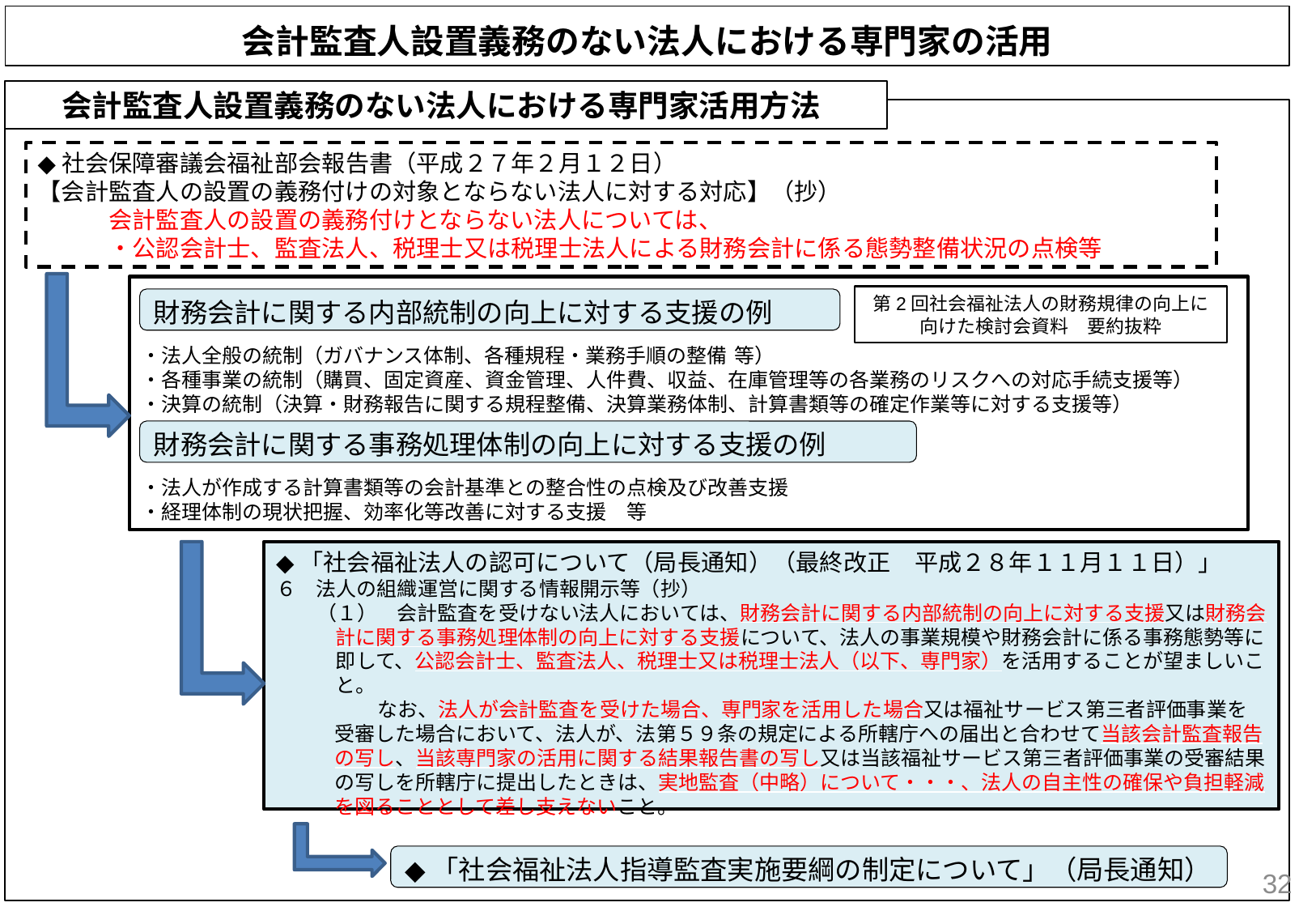

会計監査人設置義務のない法人における専門家の活用
会計監査人設置義務のない法人における専門家活用方法

◆社会保障審議会福祉部会報告書（平成２７年２月１２日）
【会計監査人の設置の義務付けの対象とならない法人に対する対応】（抄）
　　　会計監査人の設置の義務付けとならない法人については、
　　　・公認会計士、監査法人、税理士又は税理士法人による財務会計に係る態勢整備状況の点検等

第2回社会福祉法人の財務規律の向上に向けた検討会資料　要約抜粋
財務会計に関する内部統制の向上に対する支援の例

・法人全般の統制（ガバナンス体制、各種規程・業務手順の整備 等）
・各種事業の統制（購買、固定資産、資金管理、人件費、収益、在庫管理等の各業務のリスクへの対応手続支援等）
・決算の統制（決算・財務報告に関する規程整備、決算業務体制、計算書類等の確定作業等に対する支援等）
財務会計に関する事務処理体制の向上に対する支援の例
・法人が作成する計算書類等の会計基準との整合性の点検及び改善支援
・経理体制の現状把握、効率化等改善に対する支援　等
◆「社会福祉法人の認可について（局長通知）（最終改正　平成２８年１１月１１日）」
６　法人の組織運営に関する情報開示等（抄）
　　（１）　会計監査を受けない法人においては、財務会計に関する内部統制の向上に対する支援又は財務会計に関する事務処理体制の向上に対する支援について、法人の事業規模や財務会計に係る事務態勢等に即して、公認会計士、監査法人、税理士又は税理士法人（以下、専門家）を活用することが望ましいこと。
　　　　　なお、法人が会計監査を受けた場合、専門家を活用した場合又は福祉サービス第三者評価事業を受審した場合において、法人が、法第５９条の規定による所轄庁への届出と合わせて当該会計監査報告の写し、当該専門家の活用に関する結果報告書の写し又は当該福祉サービス第三者評価事業の受審結果の写しを所轄庁に提出したときは、実地監査（中略）について・・・、法人の自主性の確保や負担軽減を図ることとして差し支えないこと。

◆「社会福祉法人指導監査実施要綱の制定について」（局長通知）
32